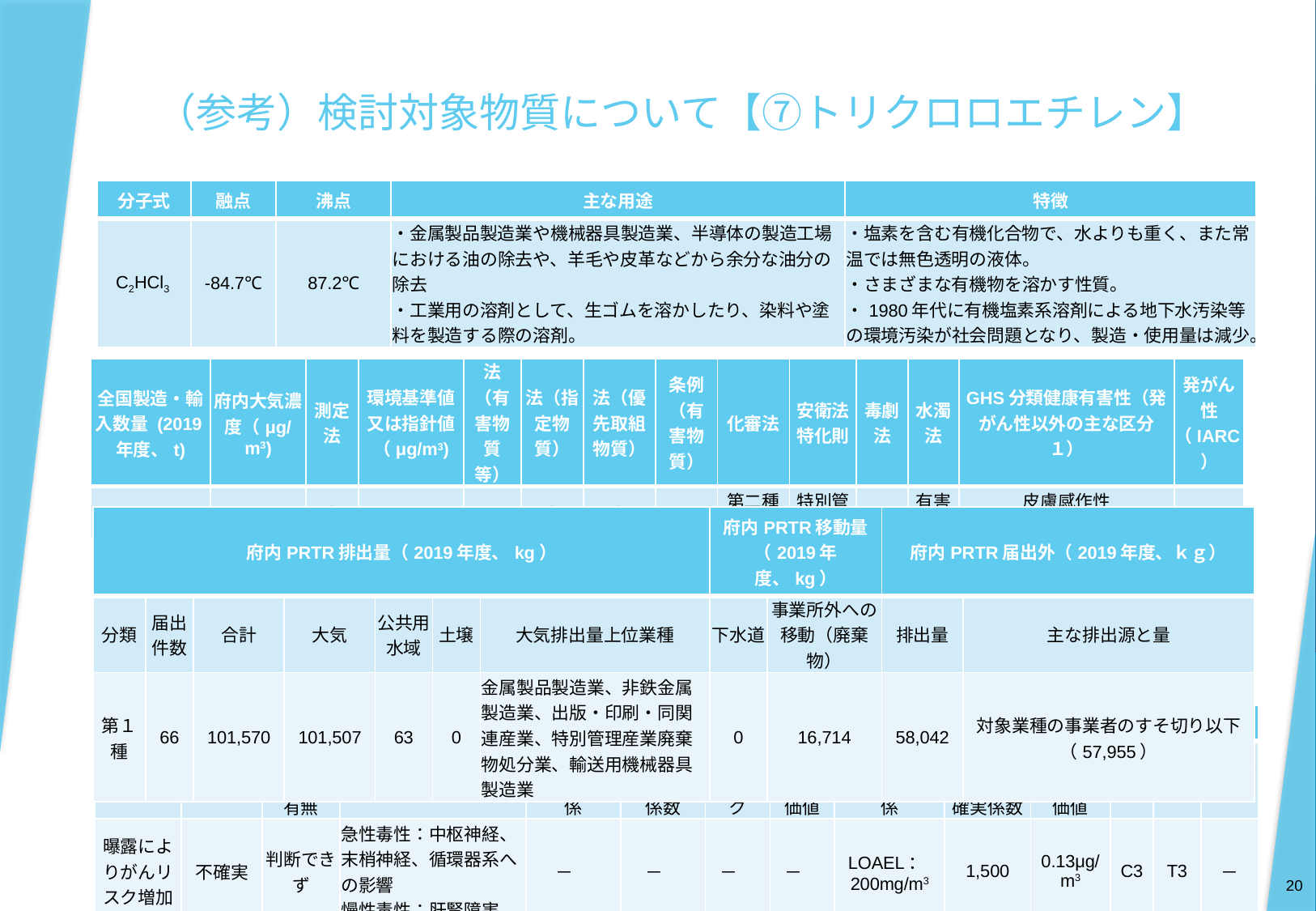

# （参考）検討対象物質について【⑦トリクロロエチレン】
| 分子式 | 融点 | 沸点 | 主な用途 | 特徴 |
| --- | --- | --- | --- | --- |
| C2HCl3 | -84.7℃ | 87.2℃ | ・金属製品製造業や機械器具製造業、半導体の製造工場における油の除去や、羊毛や皮革などから余分な油分の除去 ・工業用の溶剤として、生ゴムを溶かしたり、染料や塗料を製造する際の溶剤。 | ・塩素を含む有機化合物で、水よりも重く、また常温では無色透明の液体。 ・さまざまな有機物を溶かす性質。 ・1980年代に有機塩素系溶剤による地下水汚染等の環境汚染が社会問題となり、製造・使用量は減少。 |
| 全国製造・輸入数量 (2019年度、t) | 府内大気濃度（μg/m3) | 測定法 | 環境基準値又は指針値（μg/m3) | 法（有害物質等） | 法（指定物質） | 法（優先取組物質） | 条例（有害物質） | 化審法 | 安衛法 特化則 | 毒劇法 | 水濁法 | GHS分類健康有害性（発がん性以外の主な区分１） | 発がん性 （IARC） |
| --- | --- | --- | --- | --- | --- | --- | --- | --- | --- | --- | --- | --- | --- |
| 38,747 | 0.84 | 〇 | 130 | － | 〇 | 〇 | － | 第二種特定 | 特別管理物質 | － | 有害物質 | 皮膚感作性 特定標的臓器毒性 | 1 |
| 府内PRTR排出量（2019年度、kg） |  |  |  |  |  |  | 府内PRTR移動量（2019年度、kg） |  | 府内PRTR届出外（2019年度、ｋｇ） |  |
| --- | --- | --- | --- | --- | --- | --- | --- | --- | --- | --- |
| 分類 | 届出件数 | 合計 | 大気 | 公共用水域 | 土壌 | 大気排出量上位業種 | 下水道 | 事業所外への移動（廃棄物） | 排出量 | 主な排出源と量 |
| 第１種 | 66 | 101,570 | 101,507 | 63 | 0 | 金属製品製造業、非鉄金属製造業、出版・印刷・同関連産業、特別管理産業廃棄物処分業、輸送用機械器具製造業 | 0 | 16,714 | 58,042 | 対象業種の事業者のすそ切り以下（57,955） |

| 中央環境審議会での検討 |  |  |  |  |  |  |  |  |  |  | 条例制定時の検討 |  |  |
| --- | --- | --- | --- | --- | --- | --- | --- | --- | --- | --- | --- | --- | --- |
| 発がん性 | 遺伝子障害性 | 発がん性の閾値の有無 | 発がん性以外の有害性 | 発がん性の量ー反応関係 | 発がん性の不確実係数 | ユニットリスク | 発がん性の評価値 | 発がん性以外の量ー反応関係 | 発がん性以外の不確実係数 | 発がん性以外の評価値 | 発がん性 | 毒性 | 想定環境濃度 |
| 曝露によりがんリスク増加 | 不確実 | 判断できず | 急性毒性：中枢神経、末梢神経、循環器系への影響 慢性毒性：肝腎障害 | － | － | － | － | LOAEL：200mg/m3 | 1,500 | 0.13μg/m3 | C3 | T3 | － |
20